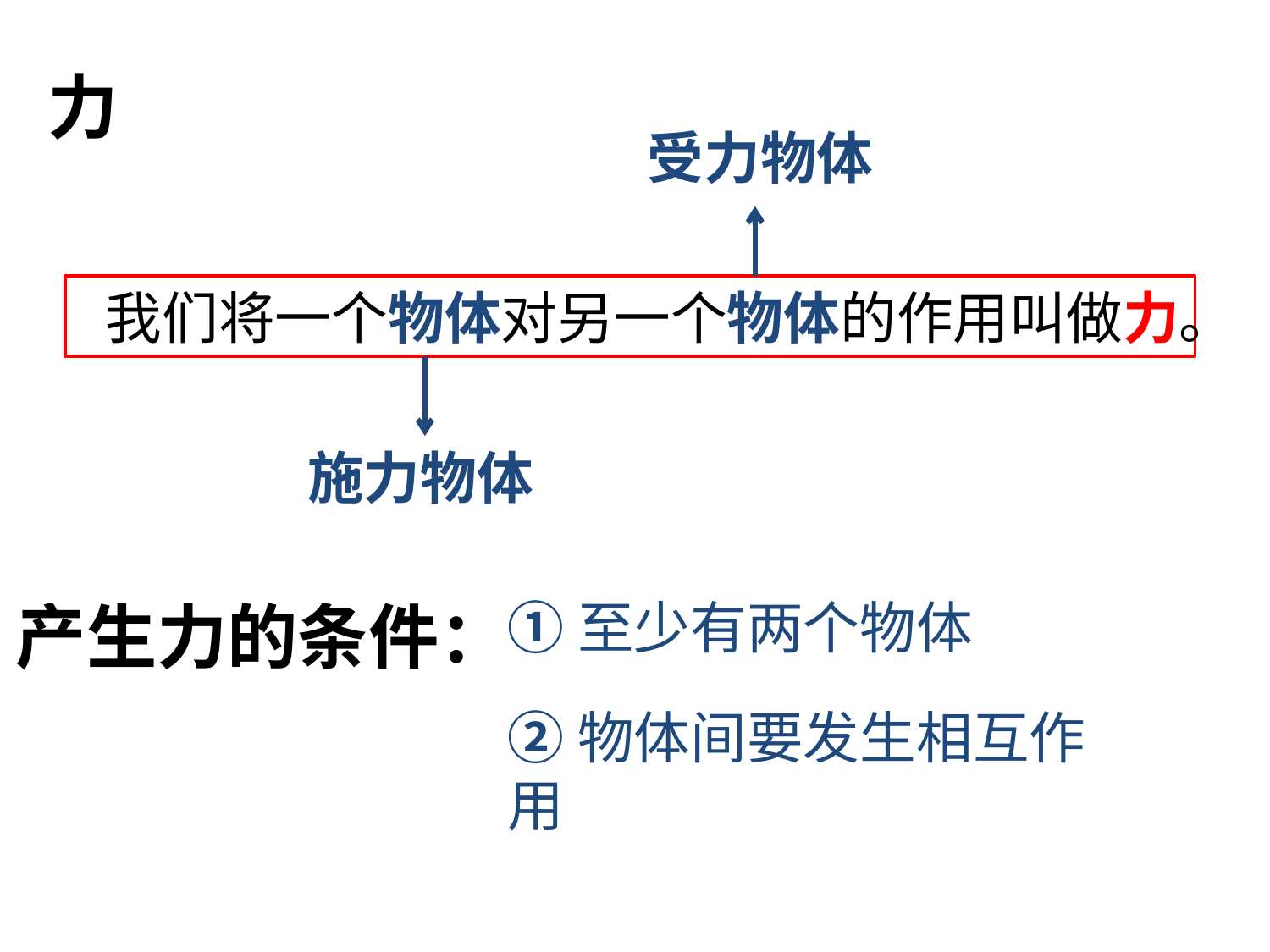

力
受力物体
﻿ ﻿我们将一个物体对另一个物体的作用叫做力。
施力物体
产生力的条件：
①至少有两个物体
②物体间要发生相互作用